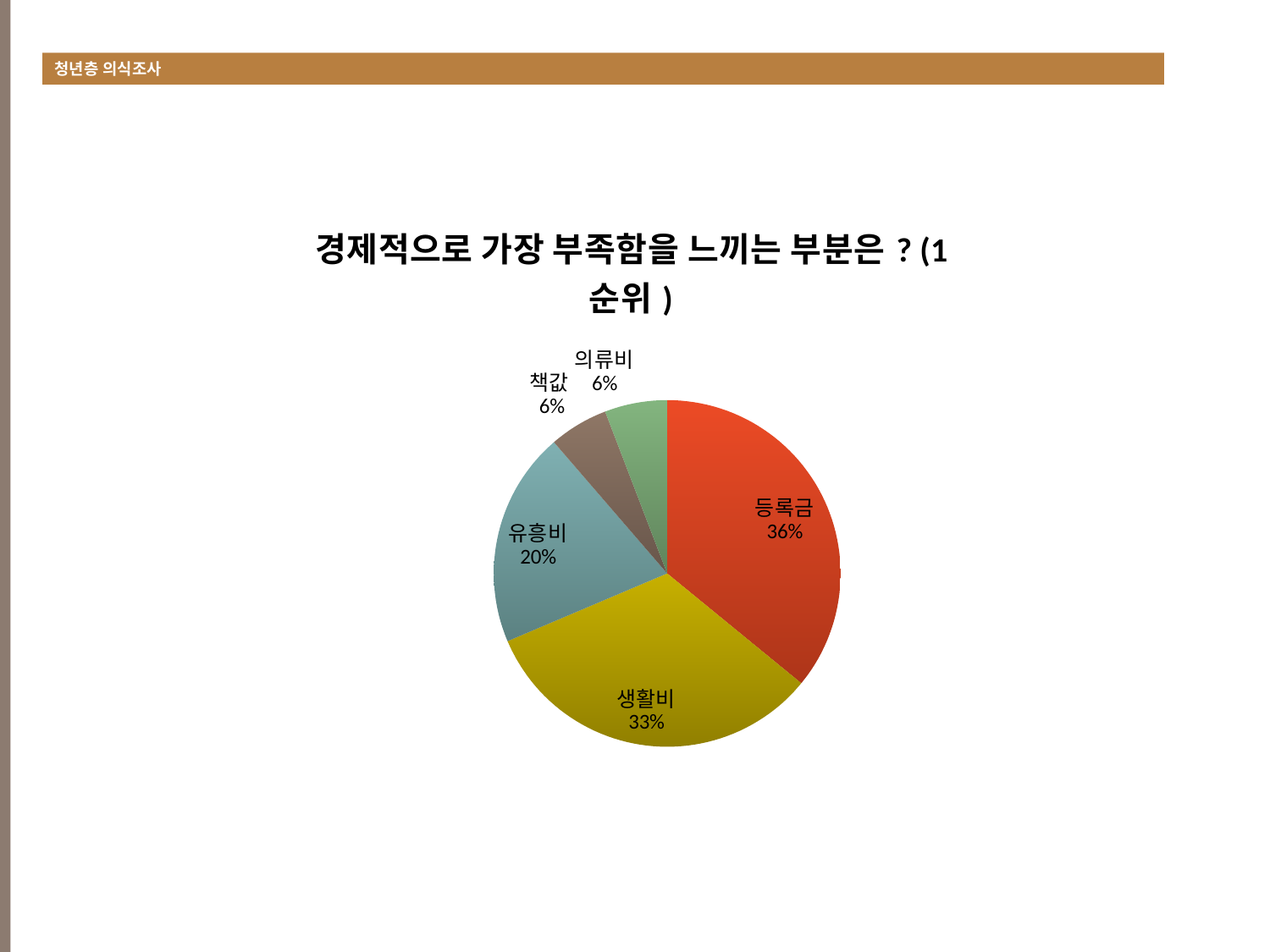

청년층 의식조사

#

### Chart:

| Category | 경제적으로 가장 부족함을 느끼는 부분은? (1순위)  |
|---|---|
| 등록금 | 111.0 |
| 생활비 | 101.0 |
| 유흥비 | 62.0 |
| 책값  | 17.0 |
| 의류비 | 18.0 |
| 기타 | 0.0 |